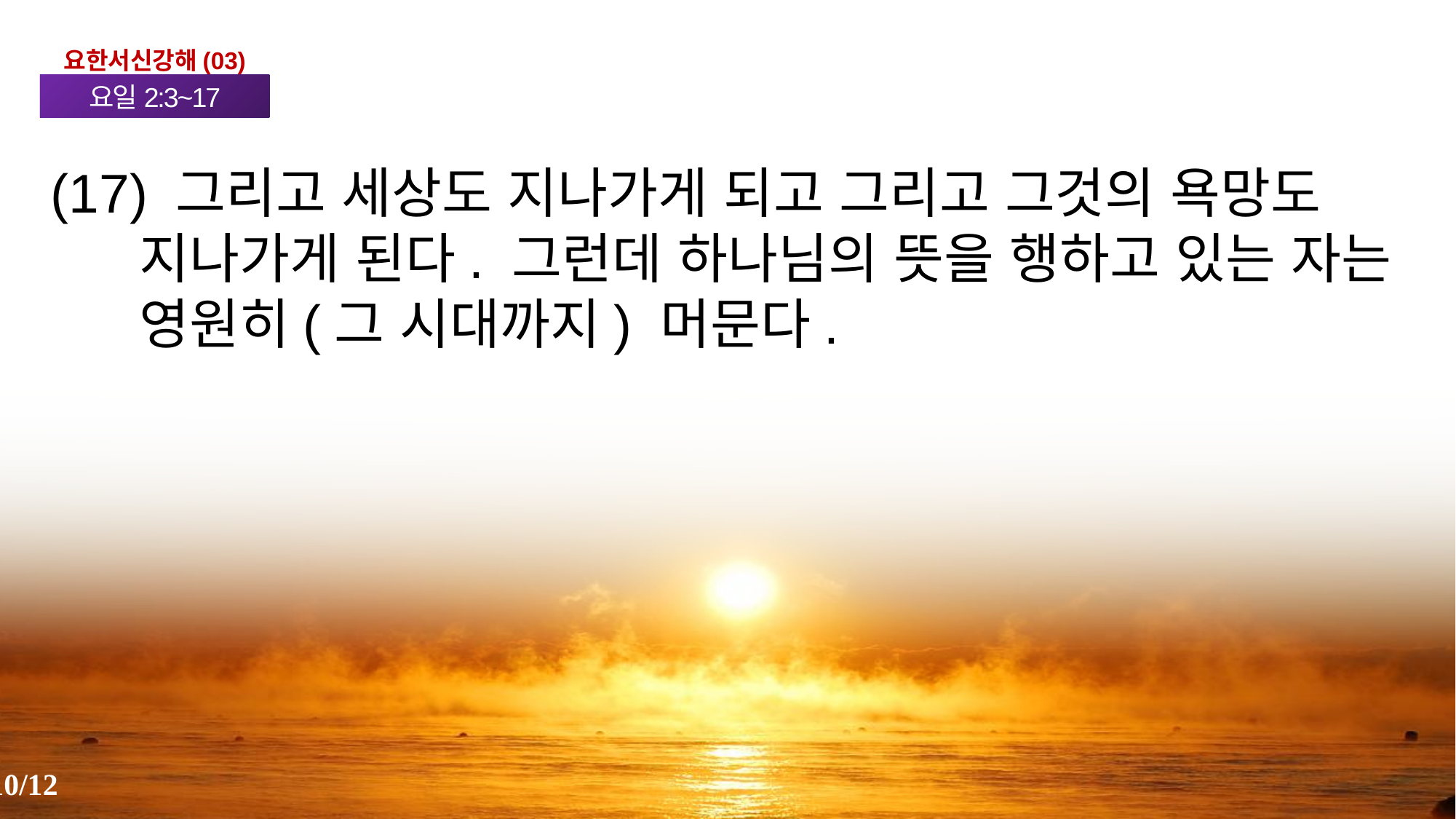

요한서신강해(03)
요일2:3~17

(17) 그리고 세상도 지나가게 되고 그리고 그것의 욕망도 지나가게 된다. 그런데 하나님의 뜻을 행하고 있는 자는 영원히(그 시대까지) 머문다.